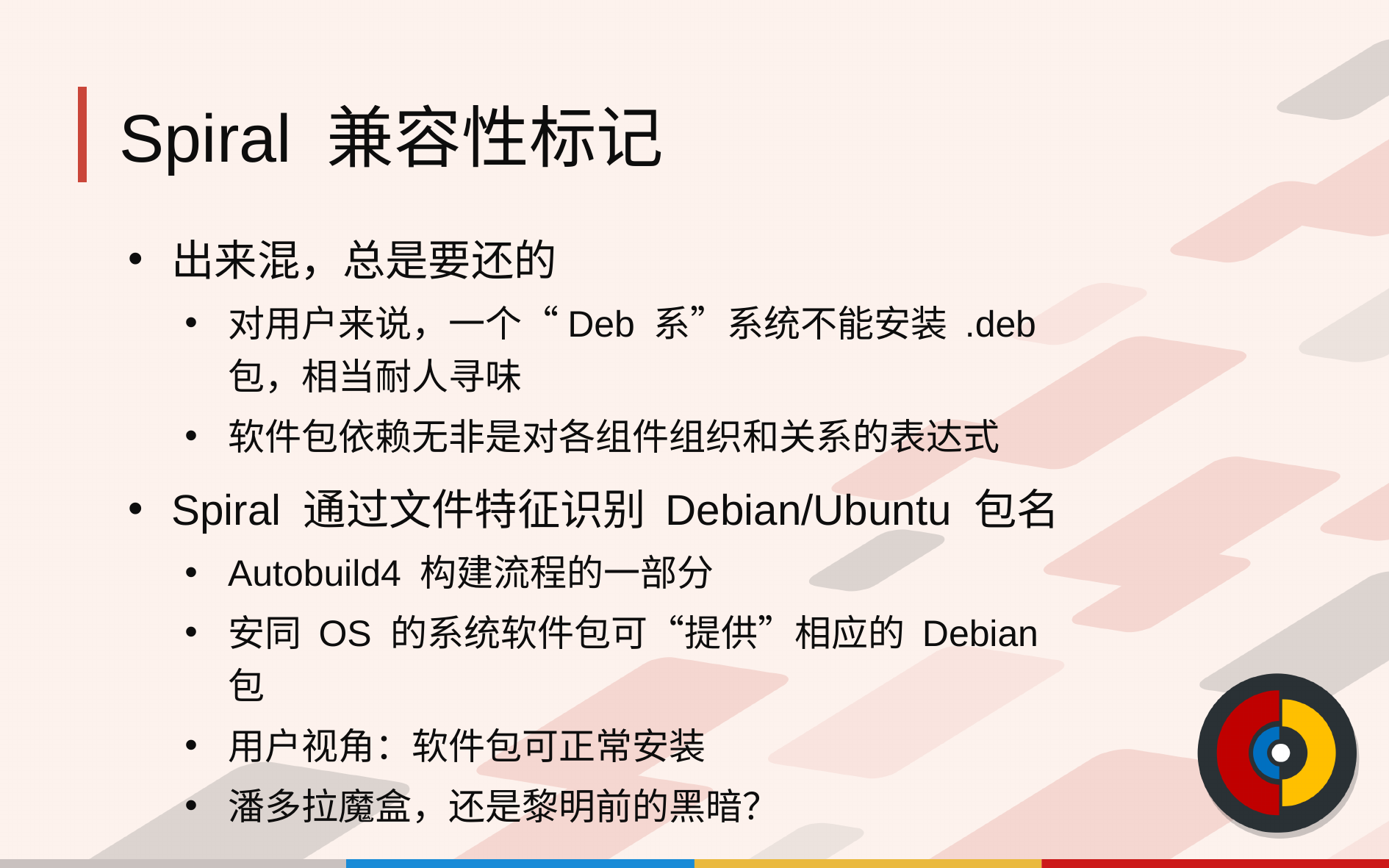

# Spiral 兼容性标记
出来混，总是要还的
对用户来说，一个“Deb 系”系统不能安装 .deb 包，相当耐人寻味
软件包依赖无非是对各组件组织和关系的表达式
Spiral 通过文件特征识别 Debian/Ubuntu 包名
Autobuild4 构建流程的一部分
安同 OS 的系统软件包可“提供”相应的 Debian 包
用户视角：软件包可正常安装
潘多拉魔盒，还是黎明前的黑暗？